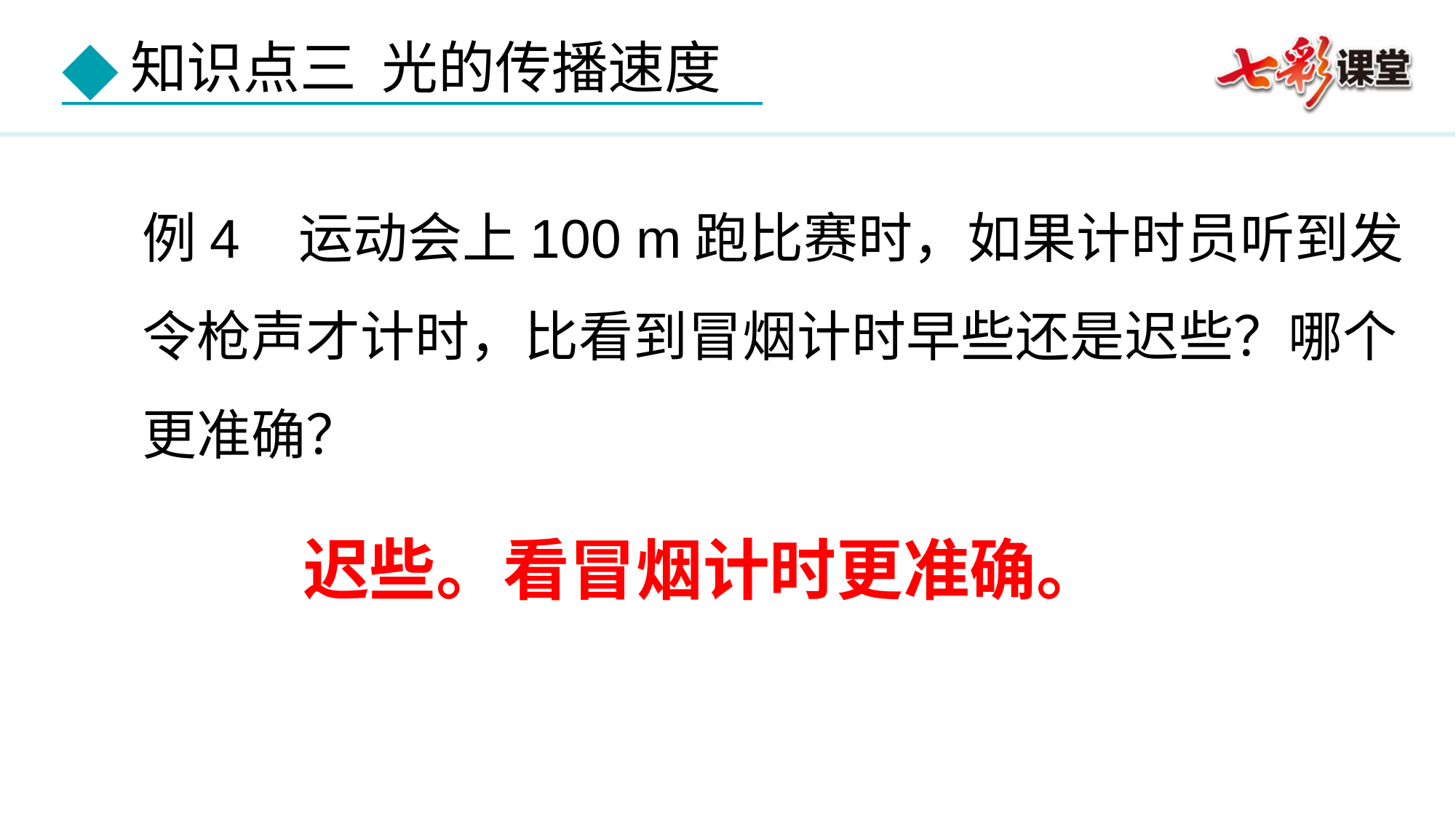

例4   运动会上100 m跑比赛时，如果计时员听到发令枪声才计时，比看到冒烟计时早些还是迟些？哪个更准确？
迟些。看冒烟计时更准确。